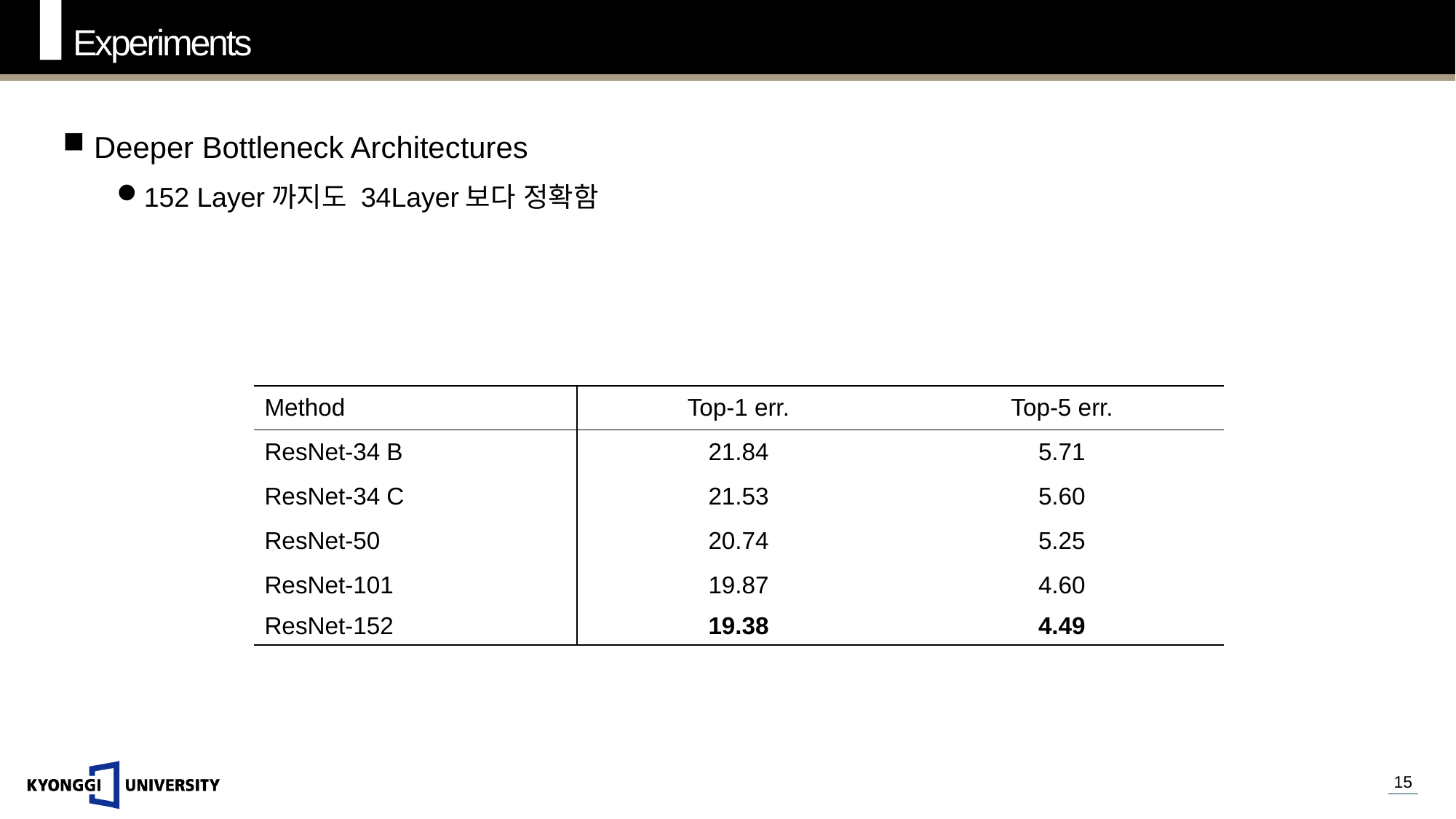

Experiments
Deeper Bottleneck Architectures
152 Layer까지도 34Layer보다 정확함
| Method | Top-1 err. | Top-5 err. |
| --- | --- | --- |
| ResNet-34 B | 21.84 | 5.71 |
| ResNet-34 C | 21.53 | 5.60 |
| ResNet-50 | 20.74 | 5.25 |
| ResNet-101 | 19.87 | 4.60 |
| ResNet-152 | 19.38 | 4.49 |